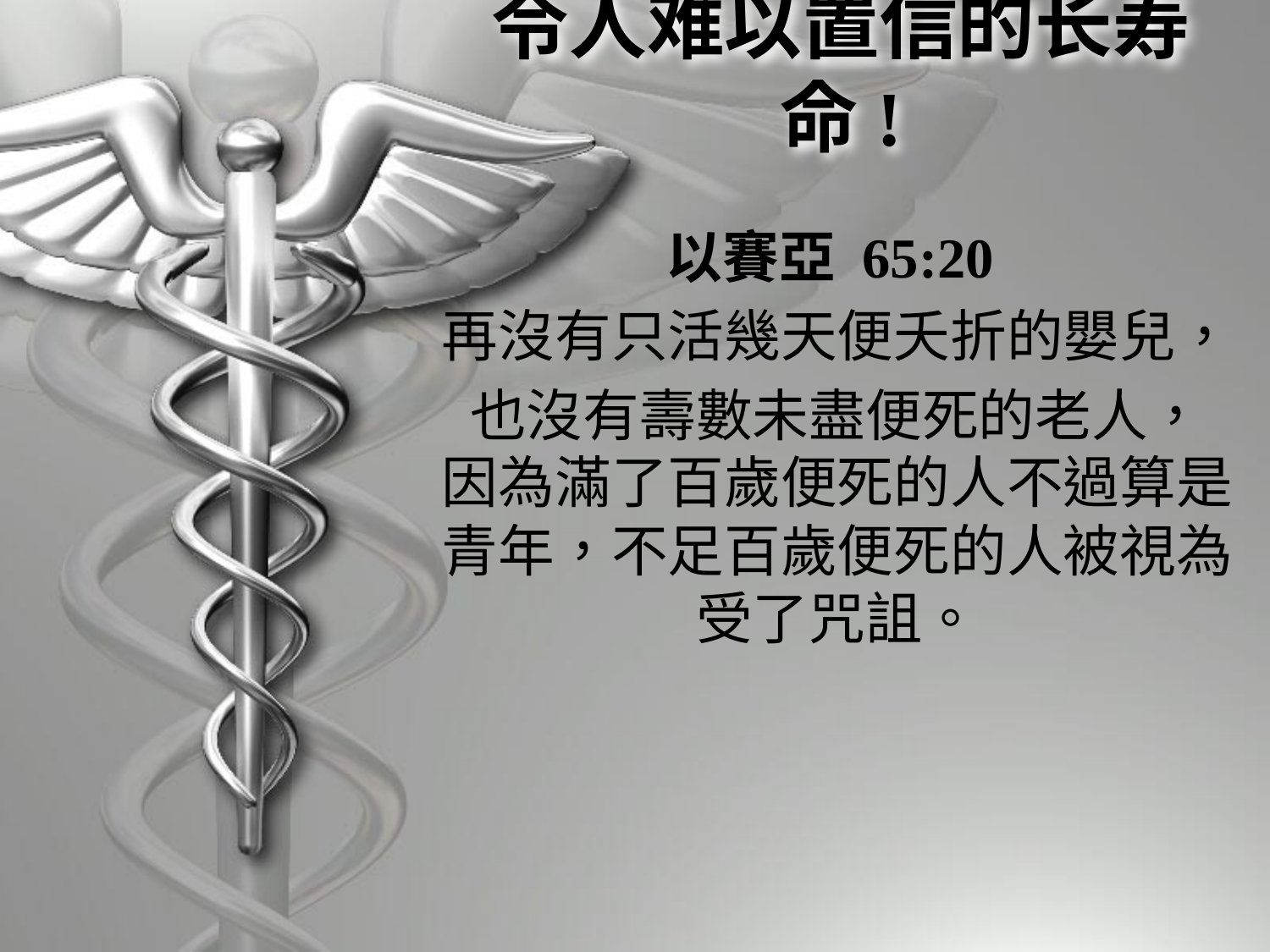

# 令人难以置信的长寿命!
以賽亞 65:20
再沒有只活幾天便夭折的嬰兒，
也沒有壽數未盡便死的老人，
因為滿了百歲便死的人不過算是青年，不足百歲便死的人被視為受了咒詛。